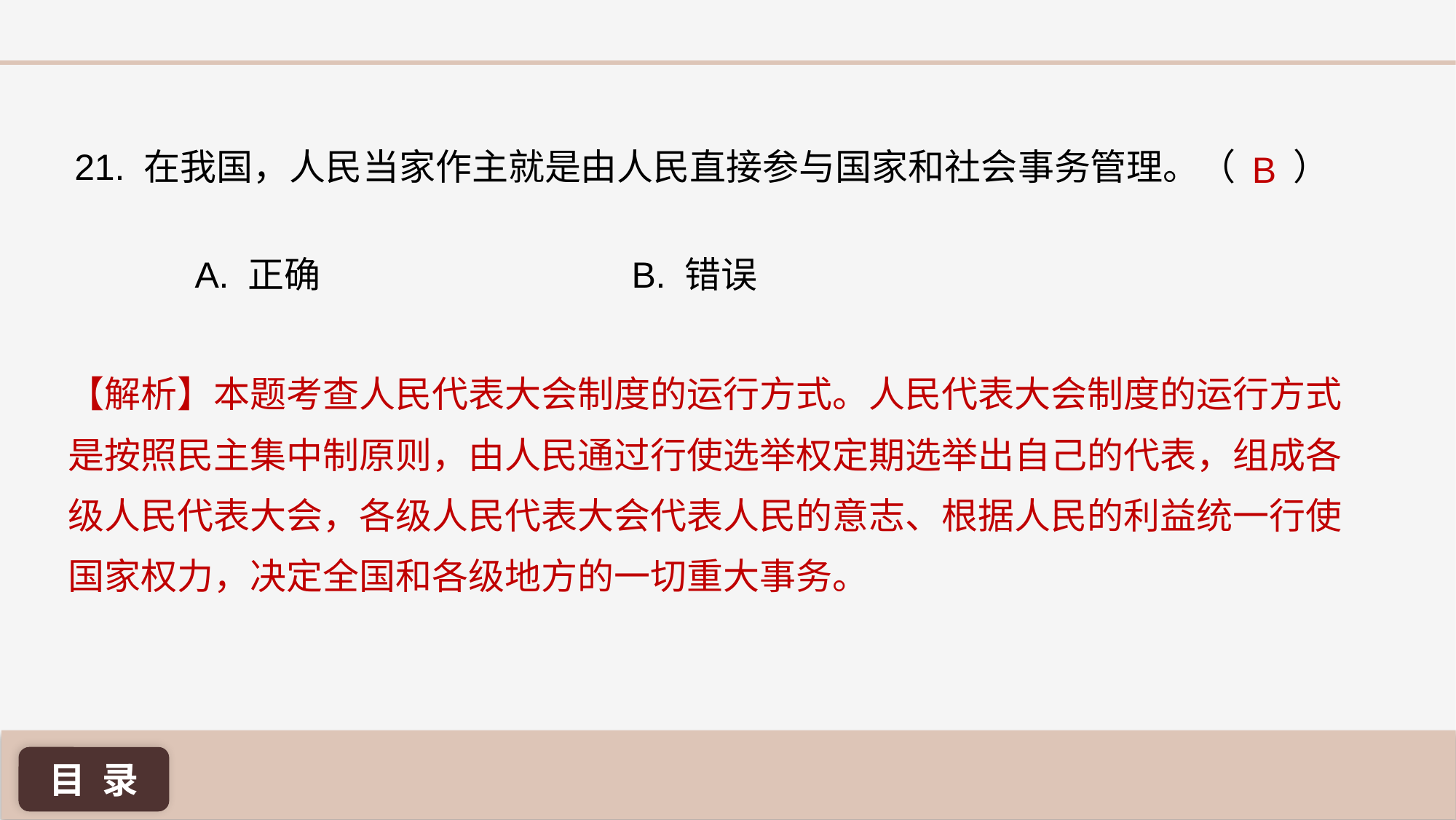

21. 在我国，人民当家作主就是由人民直接参与国家和社会事务管理。（       ）
B
A. 正确 			B. 错误
【解析】本题考查人民代表大会制度的运行方式。人民代表大会制度的运行方式是按照民主集中制原则，由人民通过行使选举权定期选举出自己的代表，组成各级人民代表大会，各级人民代表大会代表人民的意志、根据人民的利益统一行使国家权力，决定全国和各级地方的一切重大事务。